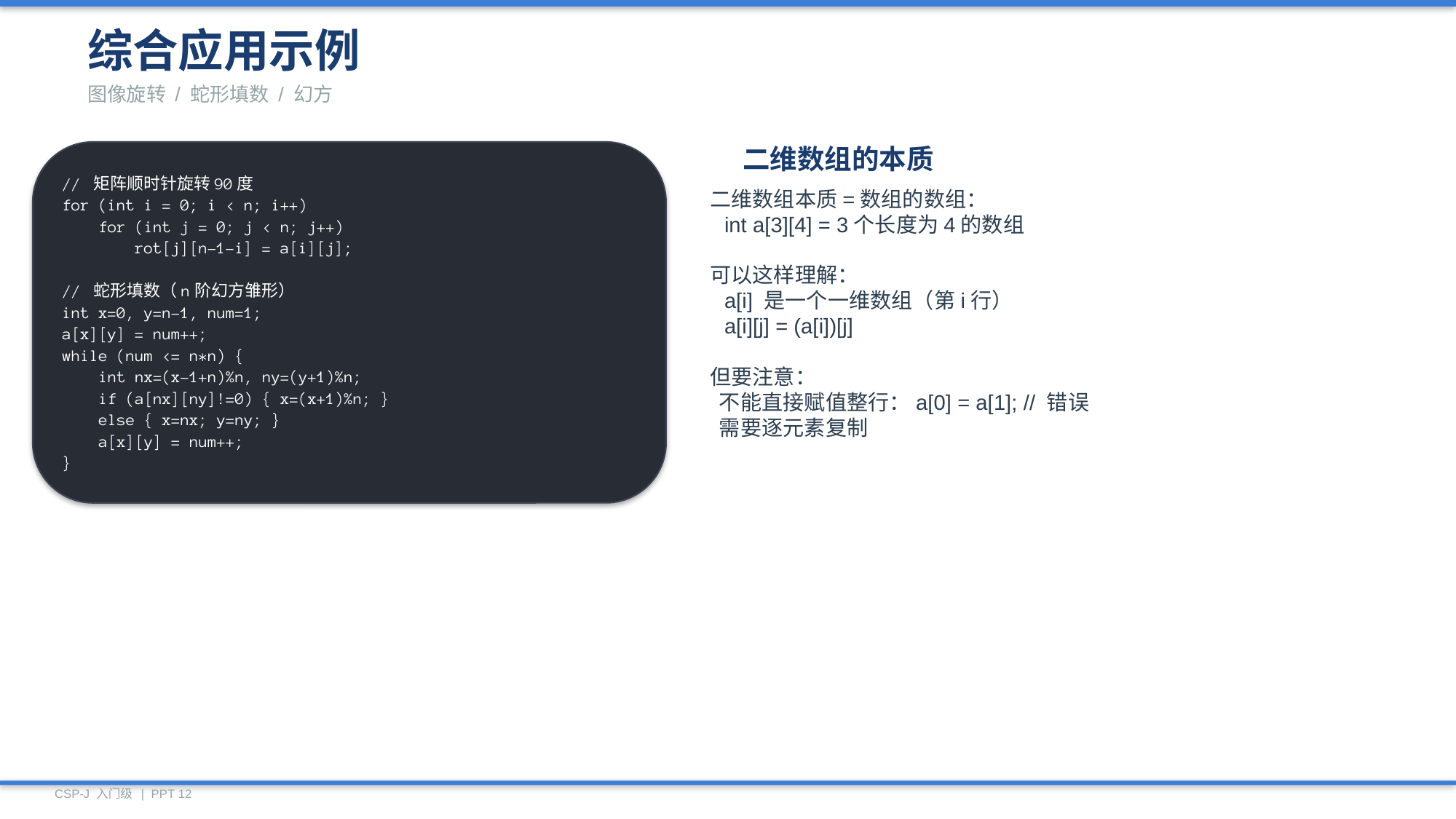

综合应用示例
图像旋转 / 蛇形填数 / 幻方
// 矩阵顺时针旋转90度
for (int i = 0; i < n; i++)
    for (int j = 0; j < n; j++)
        rot[j][n-1-i] = a[i][j];

// 蛇形填数（n阶幻方雏形）
int x=0, y=n-1, num=1;
a[x][y] = num++;
while (num <= n*n) {
    int nx=(x-1+n)%n, ny=(y+1)%n;
    if (a[nx][ny]!=0) { x=(x+1)%n; }
    else { x=nx; y=ny; }
    a[x][y] = num++;
}
二维数组的本质
二维数组本质=数组的数组：
  int a[3][4] = 3个长度为4的数组
可以这样理解：
  a[i] 是一个一维数组（第i行）
  a[i][j] = (a[i])[j]
但要注意：
  不能直接赋值整行：a[0] = a[1]; // 错误
  需要逐元素复制

CSP-J 入门级  |  PPT 12